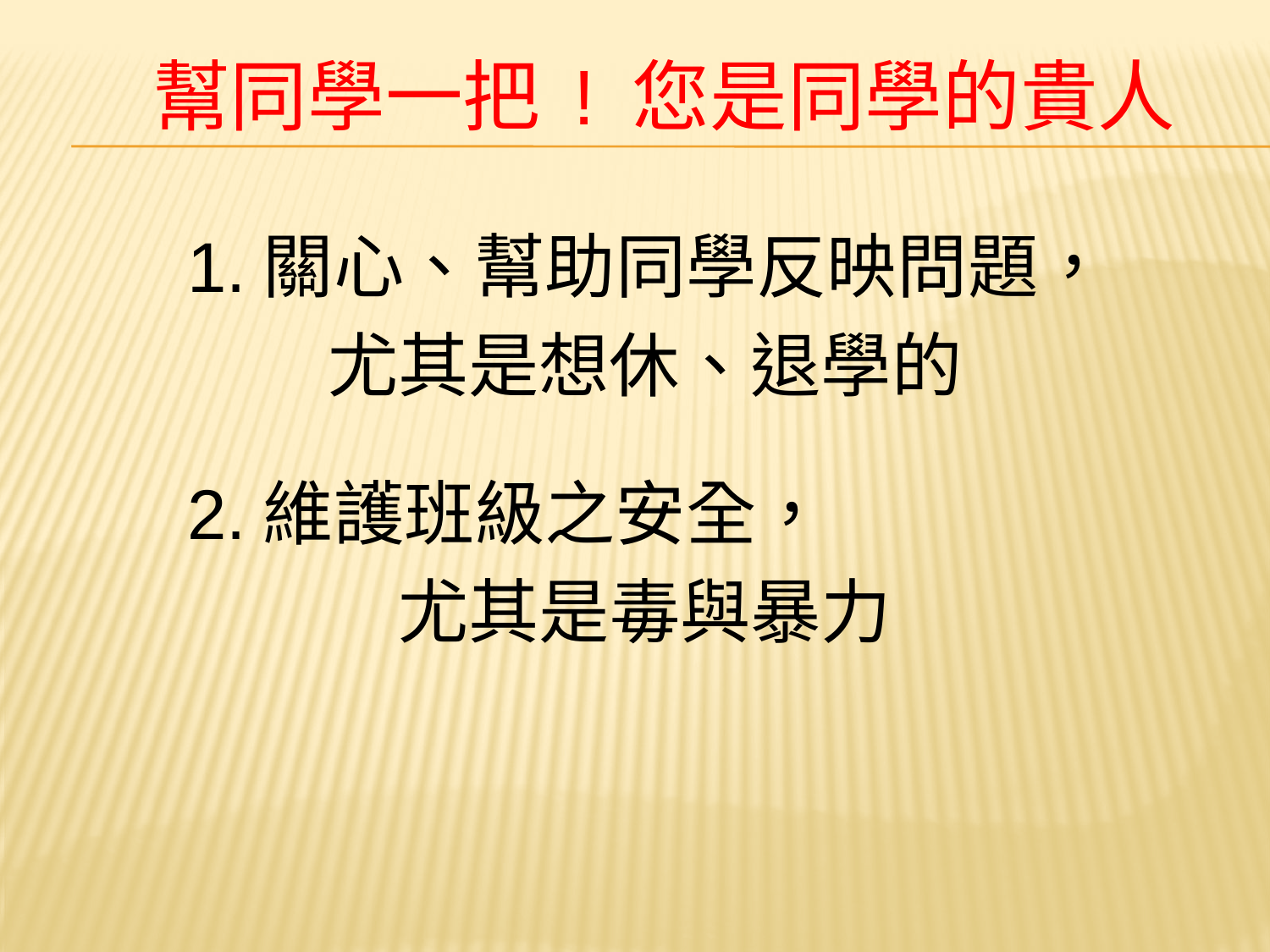

# 幫同學一把 ! 您是同學的貴人
1.關心、幫助同學反映問題，
尤其是想休、退學的

2.維護班級之安全，
尤其是毒與暴力